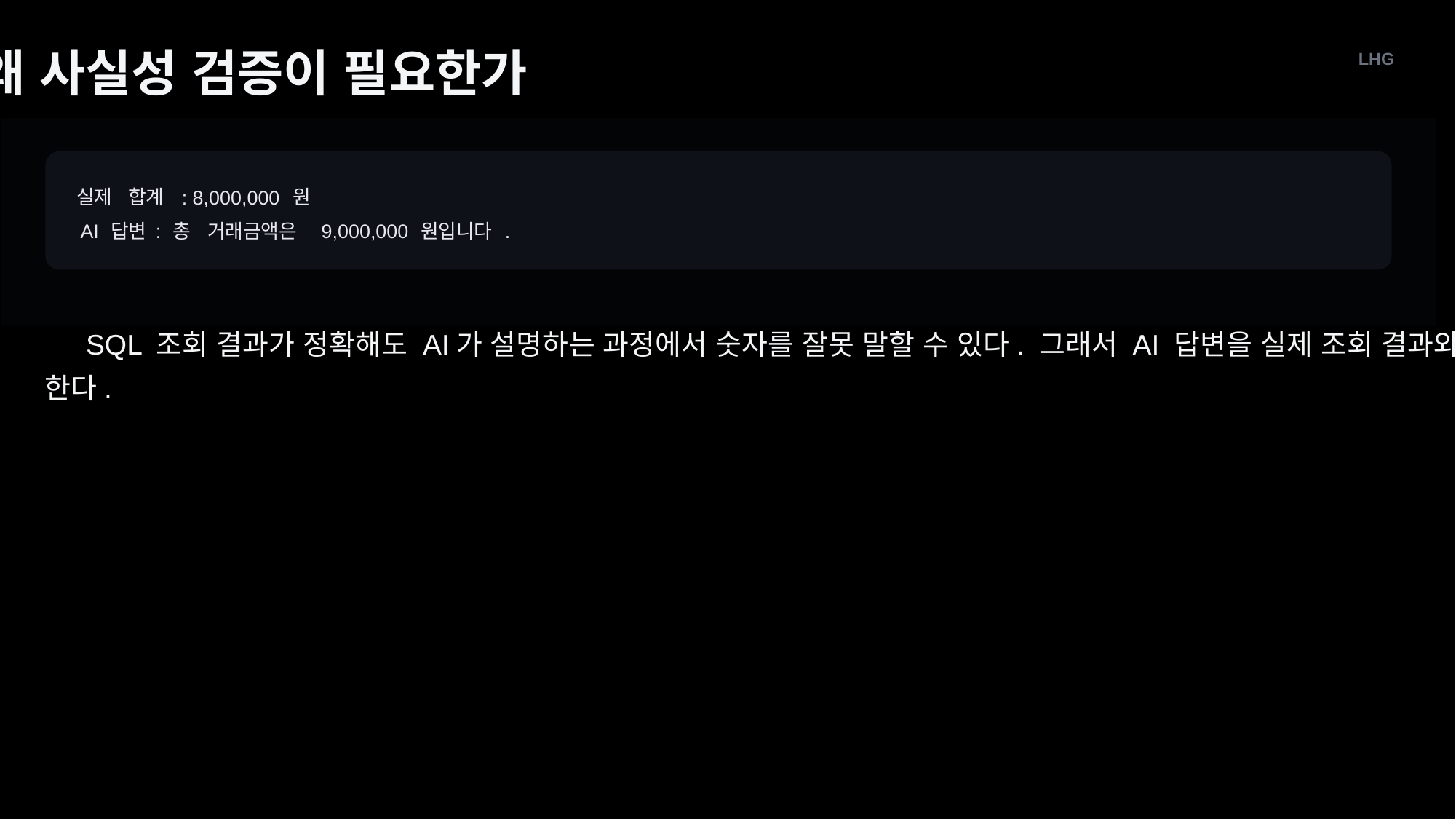

왜 사실성 검증이 필요한가
LHG

실제
합계
원

: 8,000,000
답변
총
거래금액은
원입니다
AI
:

 9,000,000
.
SQL 조회 결과가 정확해도 AI가 설명하는 과정에서 숫자를 잘못 말할 수 있다. 그래서 AI 답변을 실제 조회 결과와 다시 비교
한다.